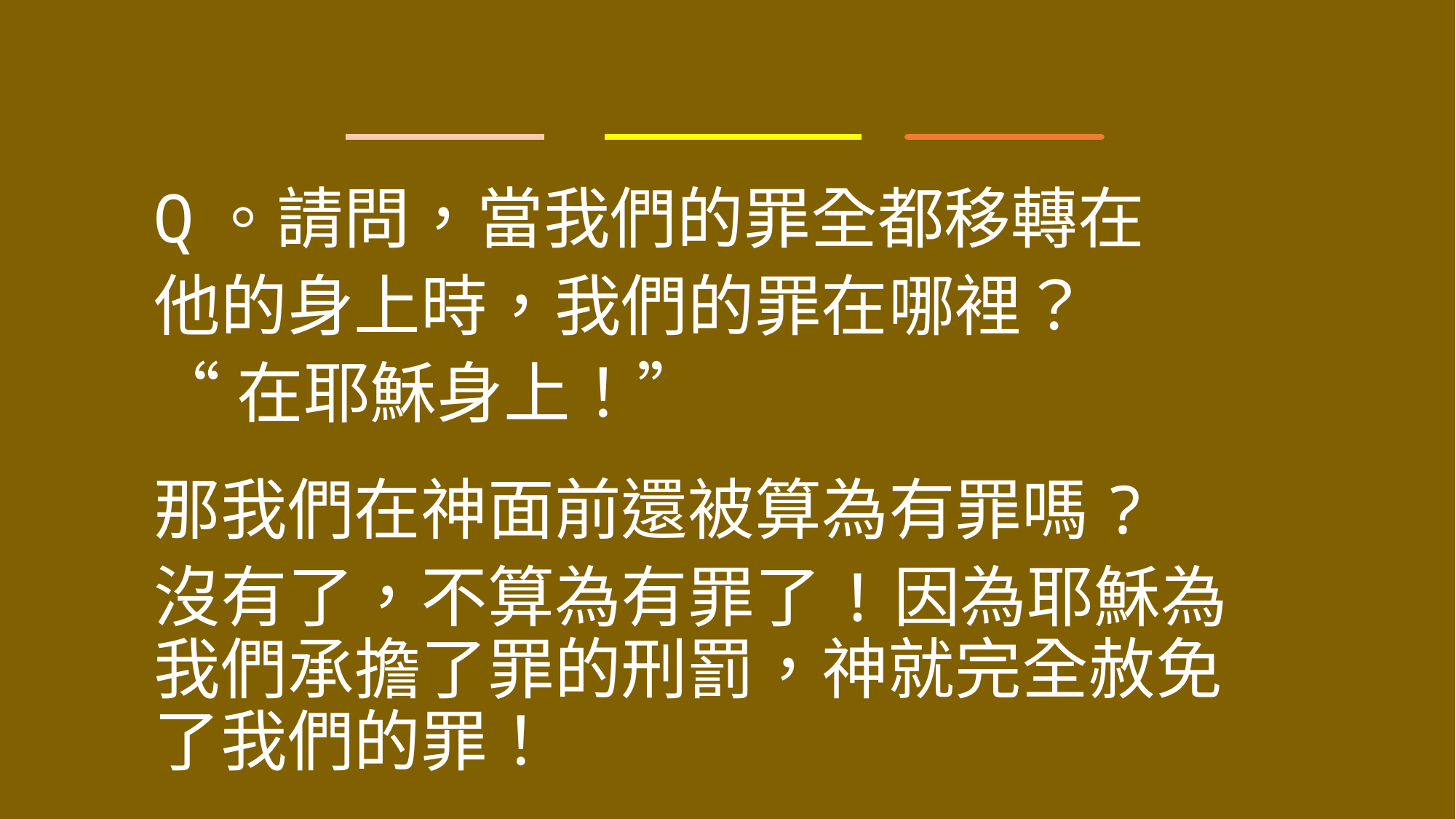

Q。請問，當我們的罪全都移轉在
他的身上時，我們的罪在哪裡？
“在耶穌身上！”

那我們在神面前還被算為有罪嗎?
沒有了，不算為有罪了!因為耶穌為我們承擔了罪的刑罰，神就完全赦免了我們的罪！